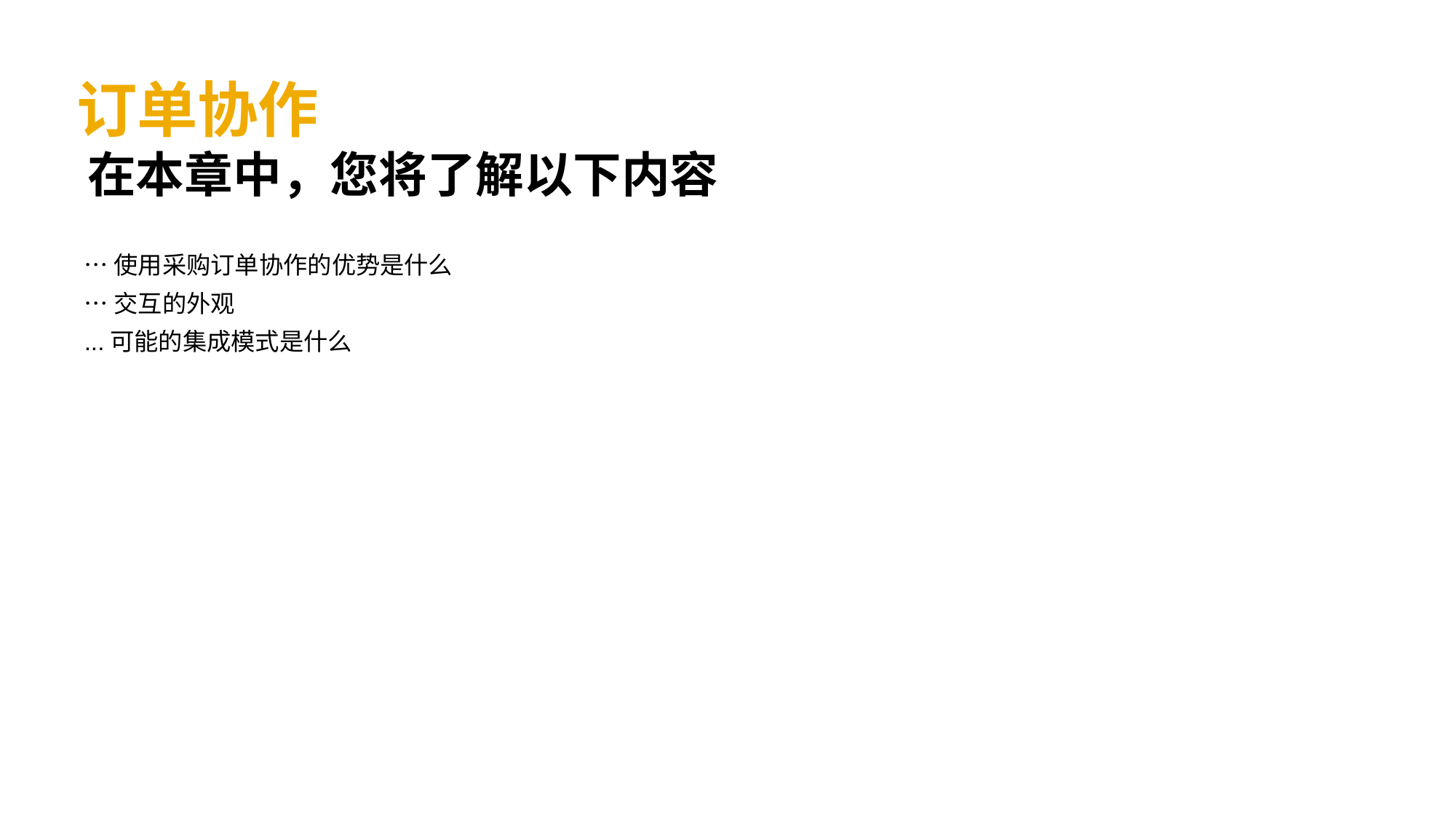

# 订单协作 在本章中，您将了解以下内容
…使用采购订单协作的优势是什么
…交互的外观
...可能的集成模式是什么